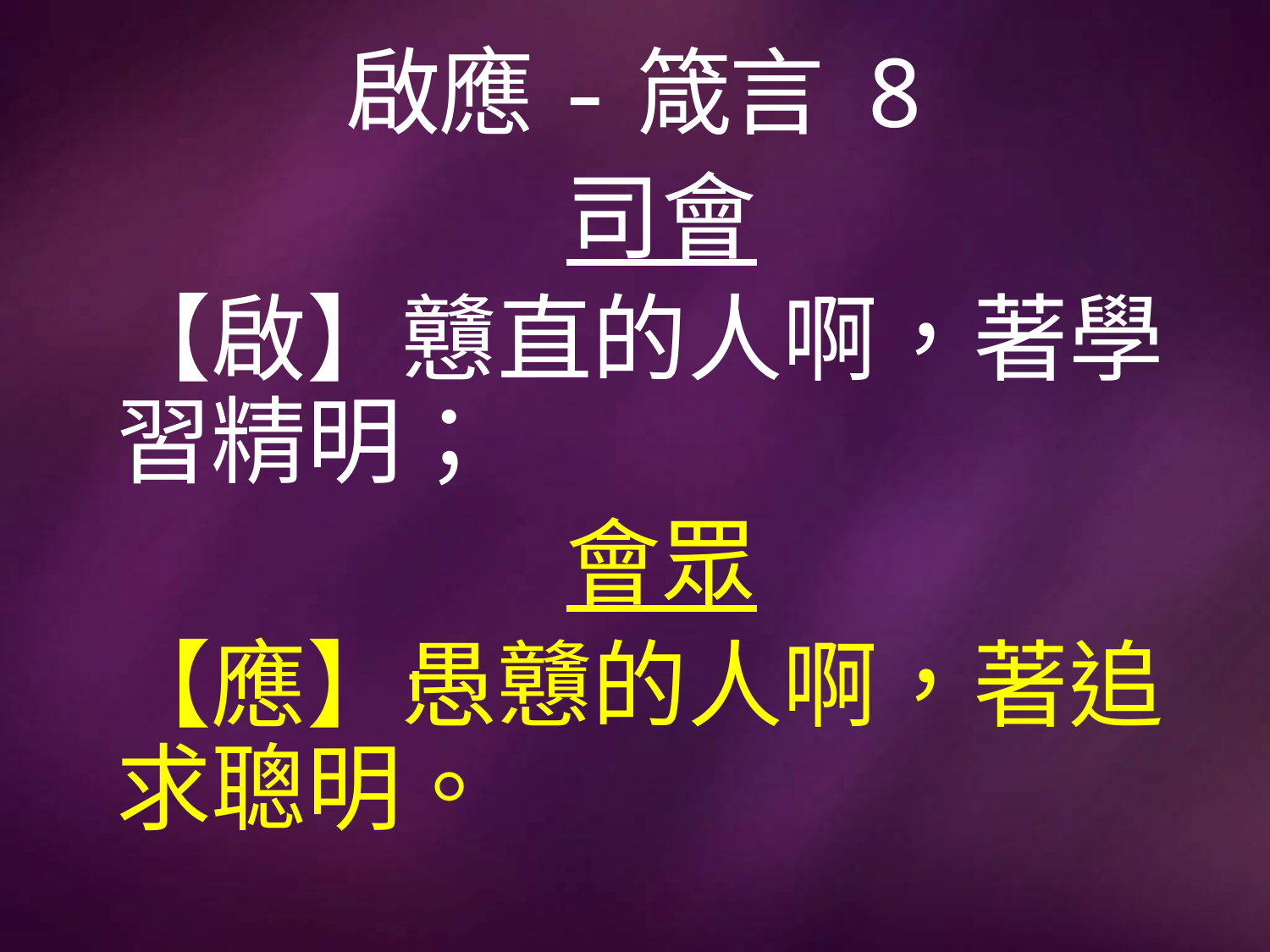

# 啟應-箴言 8
司會
【啟】戇直的人啊，著學習精明；
會眾
【應】愚戇的人啊，著追求聰明。